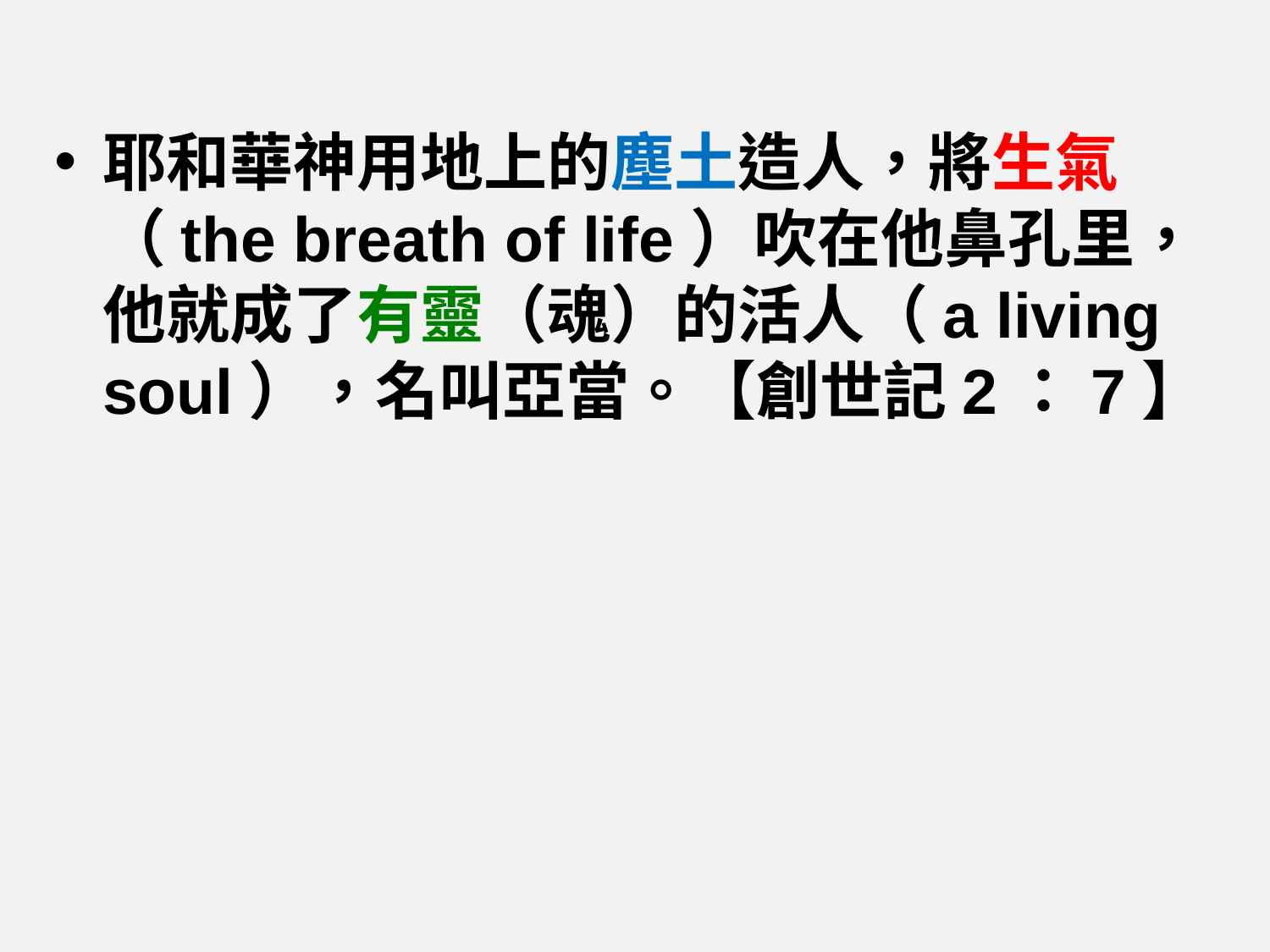

耶和華神用地上的塵土造人，將生氣（the breath of life）吹在他鼻孔里，他就成了有靈（魂）的活人（a living soul），名叫亞當。【創世記2：7】